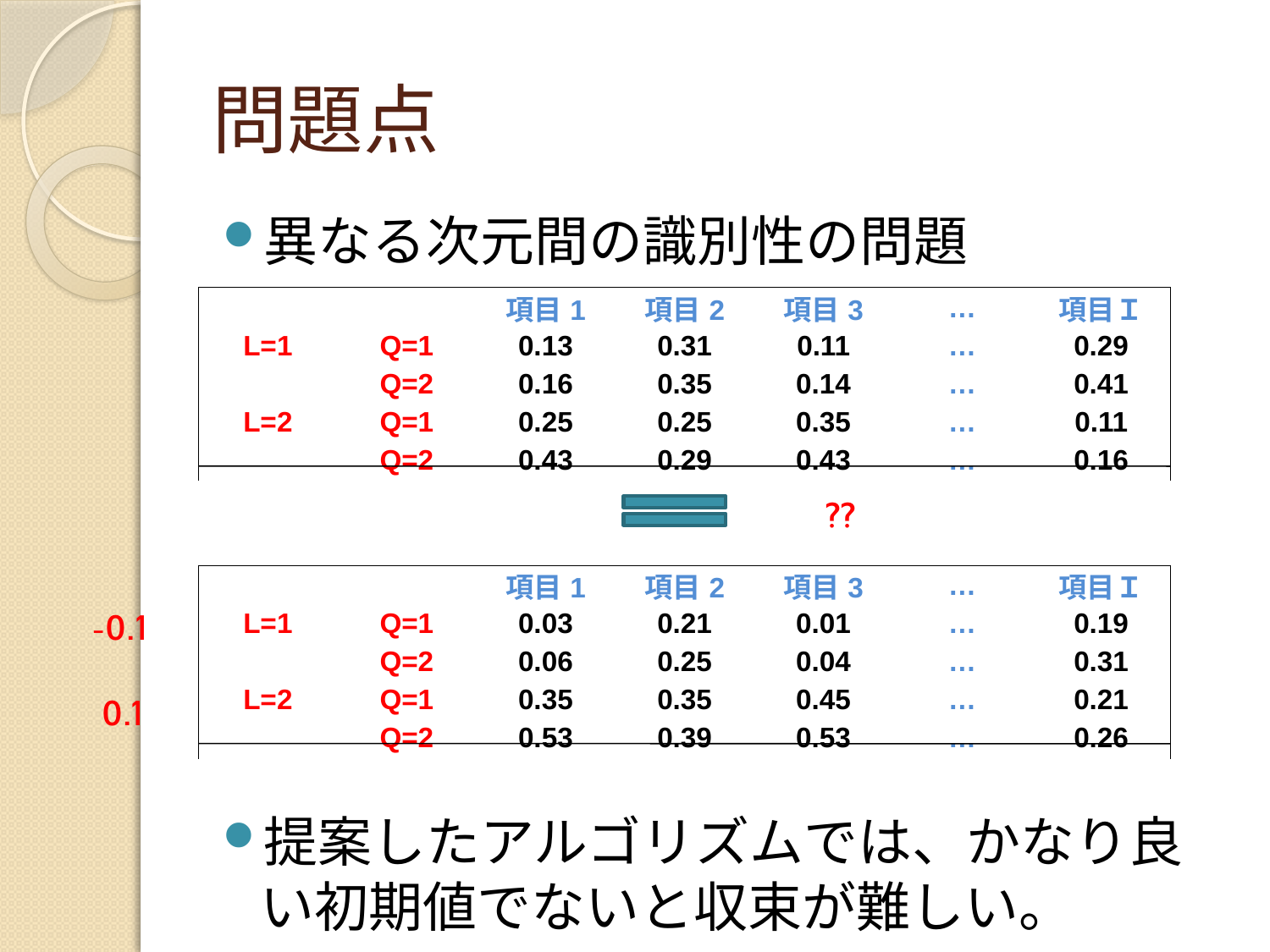

# 問題点
異なる次元間の識別性の問題

提案したアルゴリズムでは、かなり良い初期値でないと収束が難しい。

|  |  | 項目1 | 項目2 | 項目3 | … | 項目Ｉ |
| --- | --- | --- | --- | --- | --- | --- |
| L=1 | Q=1 | 0.13 | 0.31 | 0.11 | … | 0.29 |
|  | Q=2 | 0.16 | 0.35 | 0.14 | … | 0.41 |
| L=2 | Q=1 | 0.25 | 0.25 | 0.35 | … | 0.11 |
|  | Q=2 | 0.43 | 0.29 | 0.43 | … | 0.16 |

??
|  |  | 項目1 | 項目2 | 項目3 | … | 項目Ｉ |
| --- | --- | --- | --- | --- | --- | --- |
| L=1 | Q=1 | 0.03 | 0.21 | 0.01 | … | 0.19 |
|  | Q=2 | 0.06 | 0.25 | 0.04 | … | 0.31 |
| L=2 | Q=1 | 0.35 | 0.35 | 0.45 | … | 0.21 |
|  | Q=2 | 0.53 | 0.39 | 0.53 | … | 0.26 |
-0.1
0.1